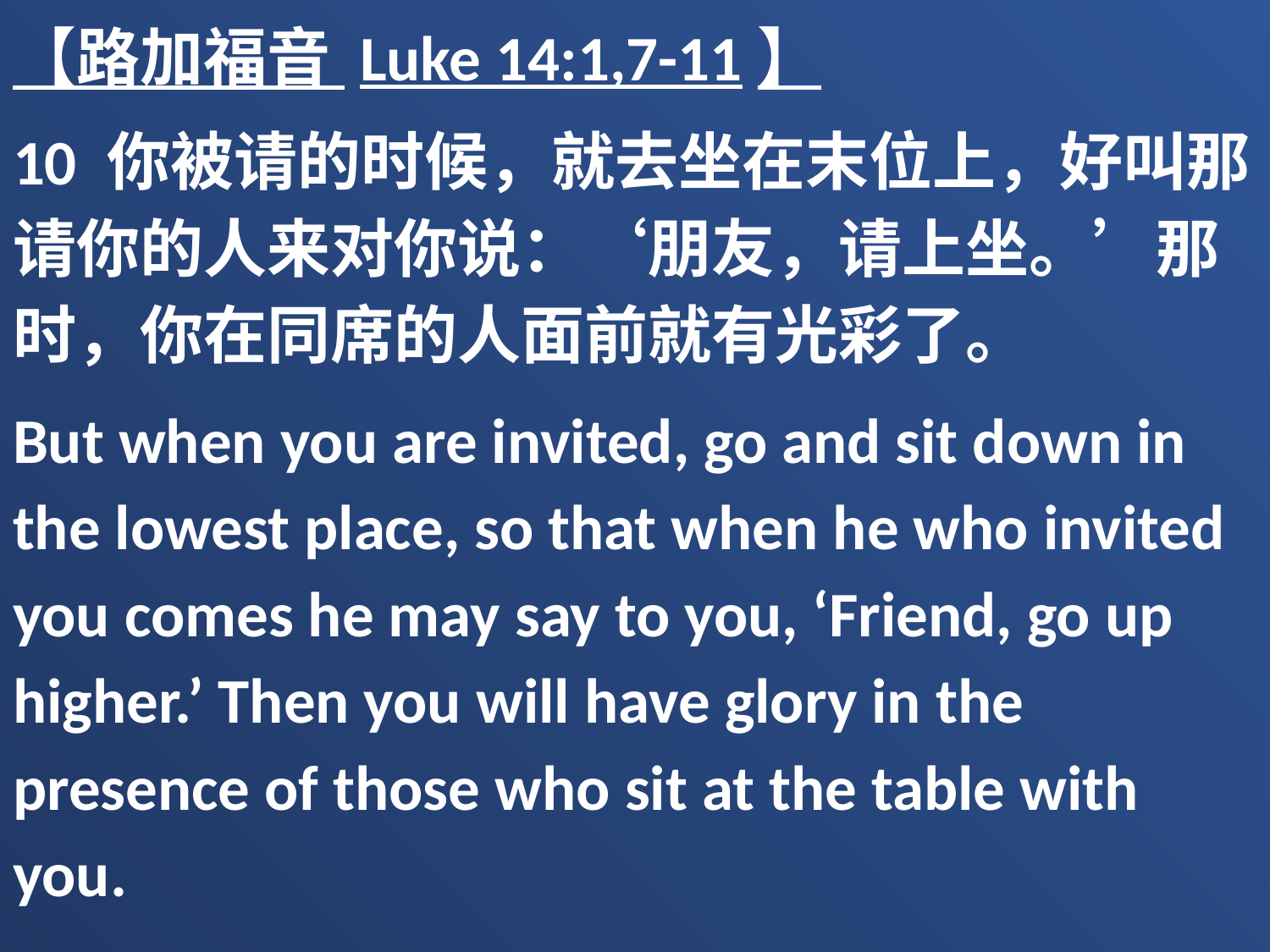

【路加福音 Luke 14:1,7-11】
10 你被请的时候，就去坐在末位上，好叫那请你的人来对你说：‘朋友，请上坐。’那时，你在同席的人面前就有光彩了。
But when you are invited, go and sit down in the lowest place, so that when he who invited you comes he may say to you, ‘Friend, go up higher.’ Then you will have glory in the presence of those who sit at the table with you.